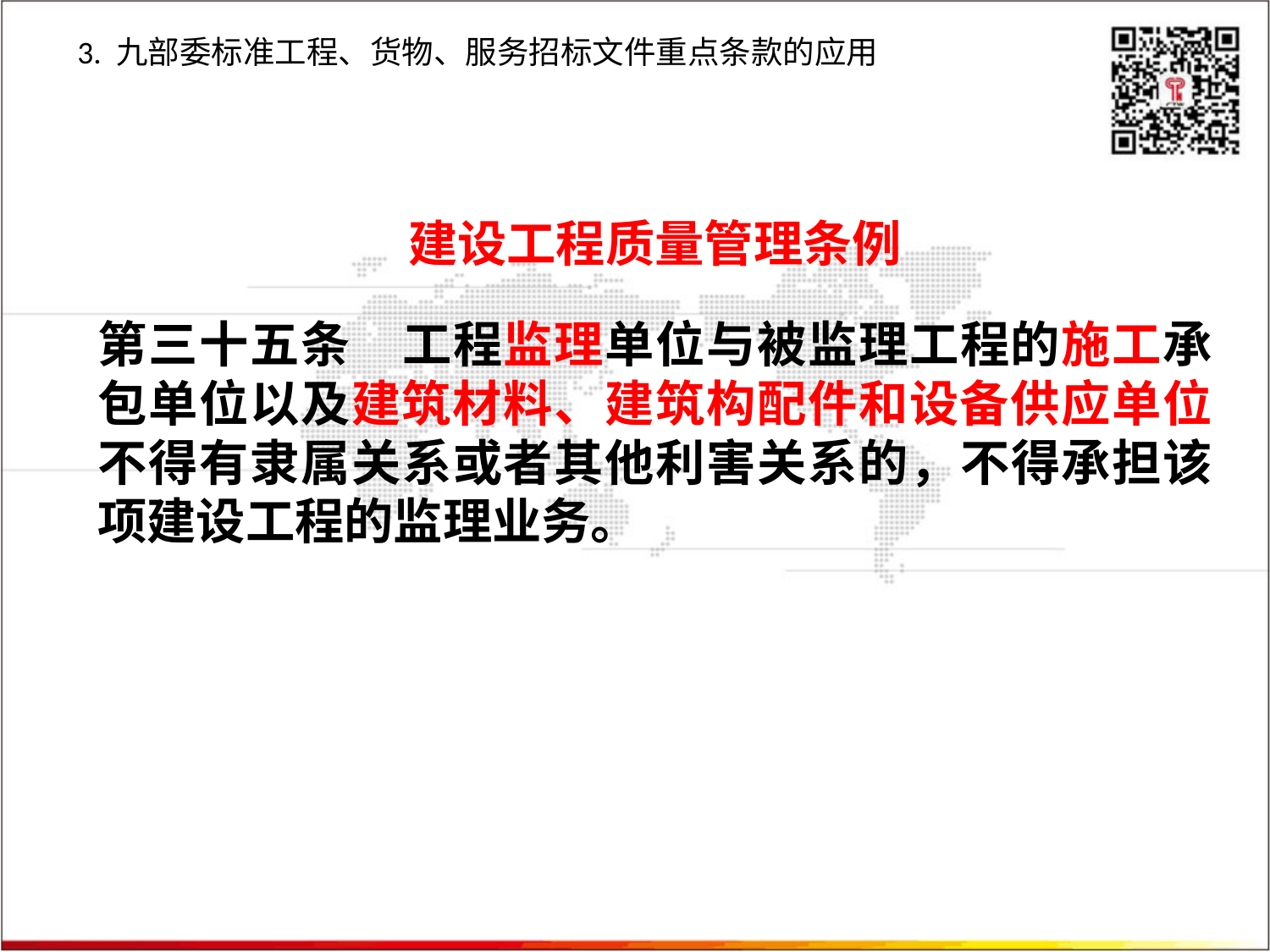

3. 九部委标准工程、货物、服务招标文件重点条款的应用
建设工程质量管理条例
第三十五条　工程监理单位与被监理工程的施工承包单位以及建筑材料、建筑构配件和设备供应单位不得有隶属关系或者其他利害关系的，不得承担该项建设工程的监理业务。